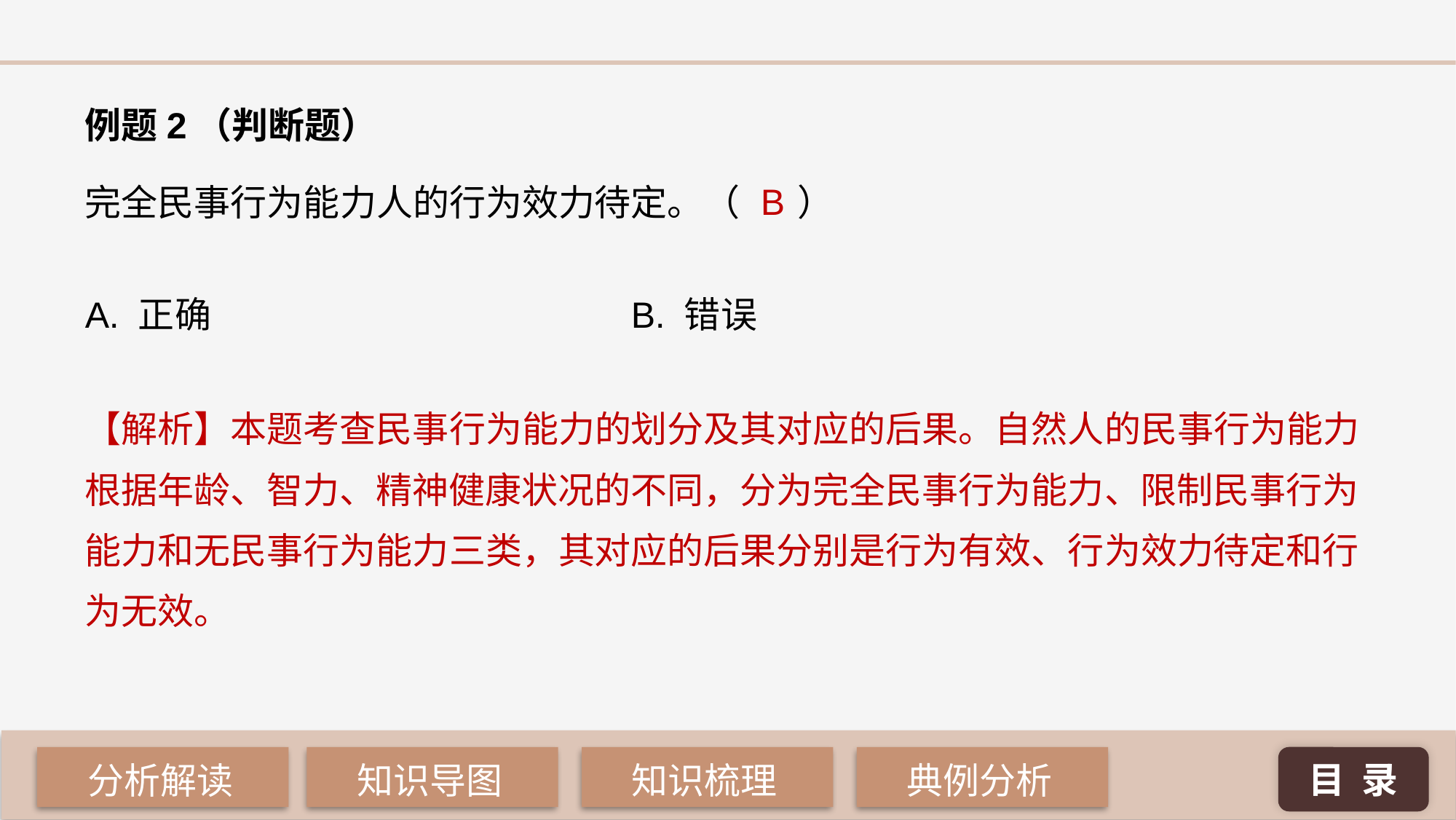

例题2（判断题）
B
完全民事行为能力人的行为效力待定。（       ）
A. 正确 				B. 错误
【解析】本题考查民事行为能力的划分及其对应的后果。自然人的民事行为能力根据年龄、智力、精神健康状况的不同，分为完全民事行为能力、限制民事行为能力和无民事行为能力三类，其对应的后果分别是行为有效、行为效力待定和行为无效。